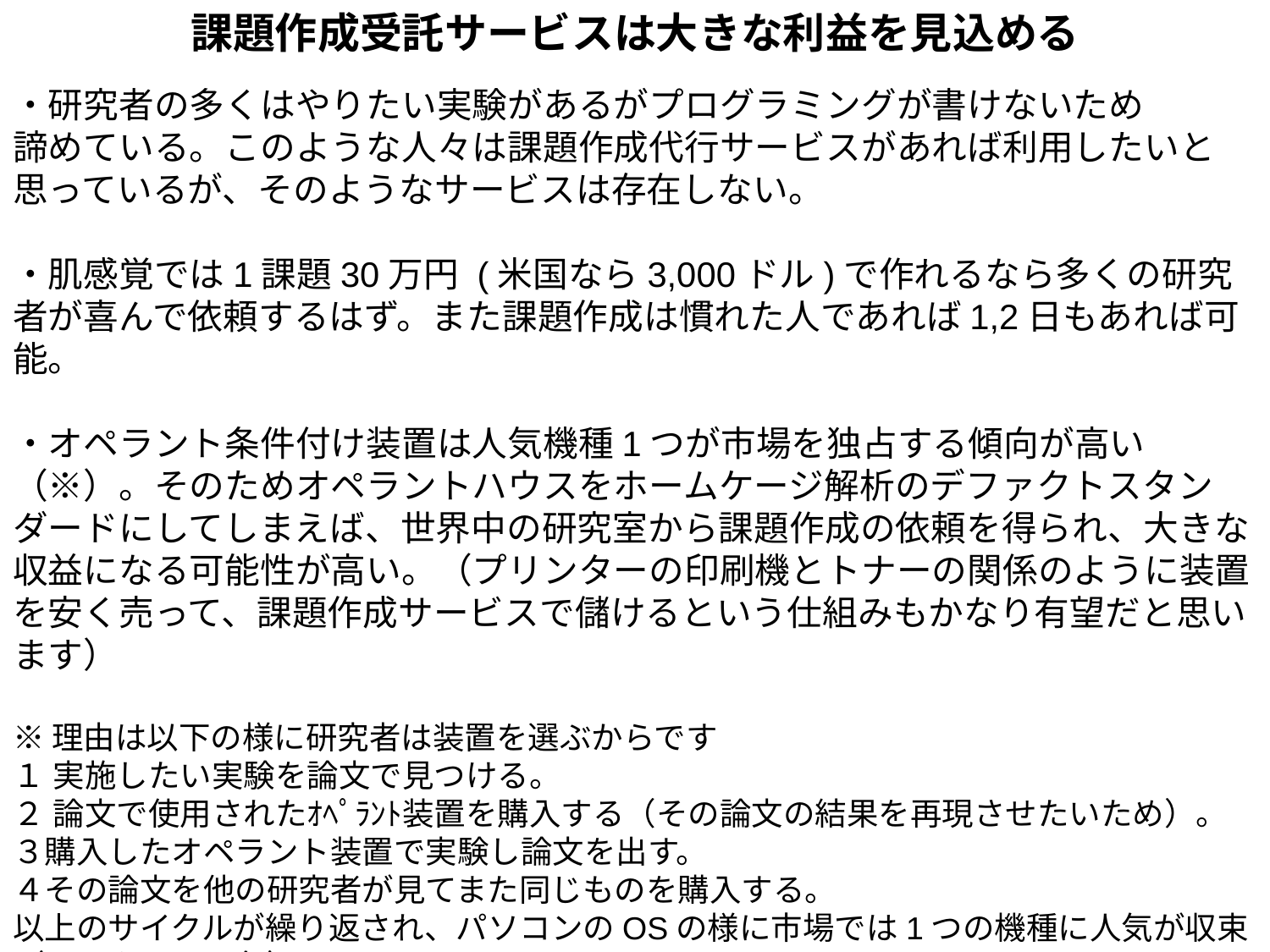

課題作成受託サービスは大きな利益を見込める
・研究者の多くはやりたい実験があるがプログラミングが書けないため
諦めている。このような人々は課題作成代行サービスがあれば利用したいと
思っているが、そのようなサービスは存在しない。

・肌感覚では1課題30万円 (米国なら3,000ドル)で作れるなら多くの研究者が喜んで依頼するはず。また課題作成は慣れた人であれば1,2日もあれば可能。

・オペラント条件付け装置は人気機種1つが市場を独占する傾向が高い（※）。そのためオペラントハウスをホームケージ解析のデファクトスタンダードにしてしまえば、世界中の研究室から課題作成の依頼を得られ、大きな収益になる可能性が高い。（プリンターの印刷機とトナーの関係のように装置を安く売って、課題作成サービスで儲けるという仕組みもかなり有望だと思います）

※理由は以下の様に研究者は装置を選ぶからです
１ 実施したい実験を論文で見つける。
２ 論文で使用されたｵﾍﾟﾗﾝﾄ装置を購入する（その論文の結果を再現させたいため）。
３購入したオペラント装置で実験し論文を出す。
４その論文を他の研究者が見てまた同じものを購入する。
以上のサイクルが繰り返され、パソコンのOSの様に市場では1つの機種に人気が収束（ロックイン現象）していきます。
現在はMed associatesのオペラント装置がこれに当たります。